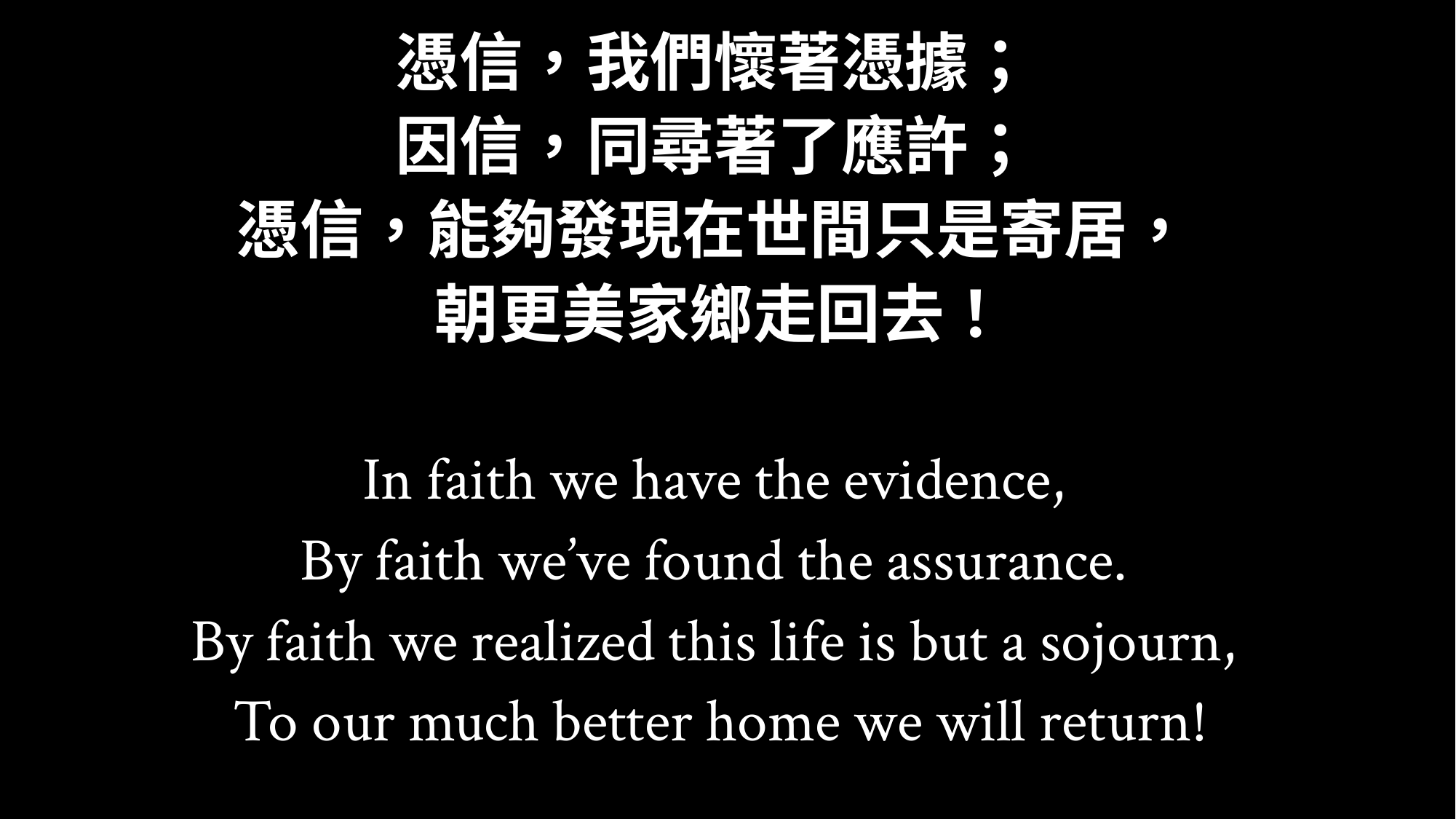

憑信，我們懷著憑據；
因信，同尋著了應許；
憑信，能夠發現在世間只是寄居，
朝更美家鄉走回去！

In faith we have the evidence,
By faith we’ve found the assurance.
By faith we realized this life is but a sojourn,
To our much better home we will return!